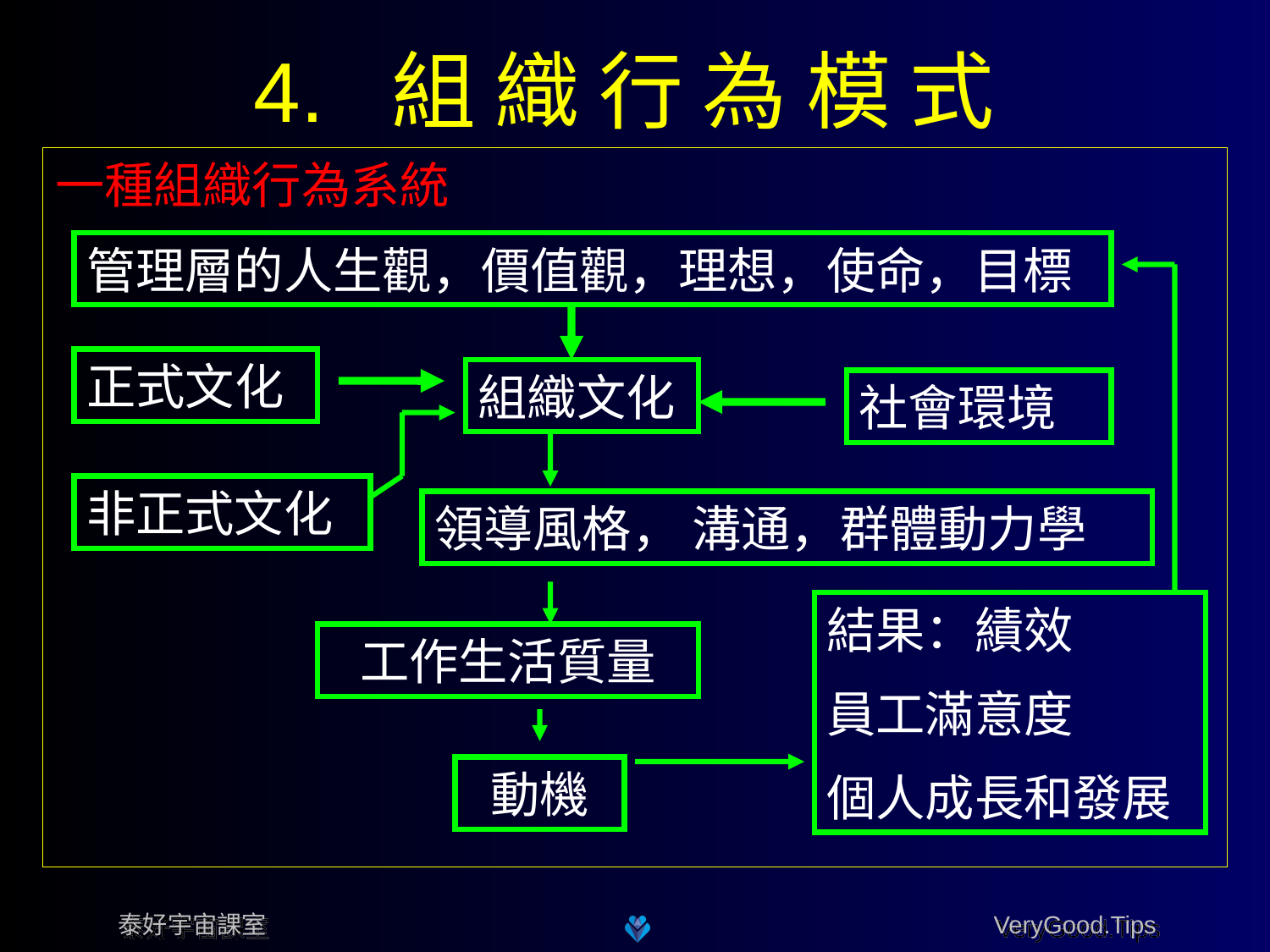

# 4.  組 織 行 為 模 式
一種組織行為系統
管理層的人生觀，價值觀，理想，使命，目標

正式文化
組織文化
社會環境

非正式文化

領導風格， 溝通，群體動力學

結果：績效
員工滿意度
個人成長和發展
工作生活質量

動機